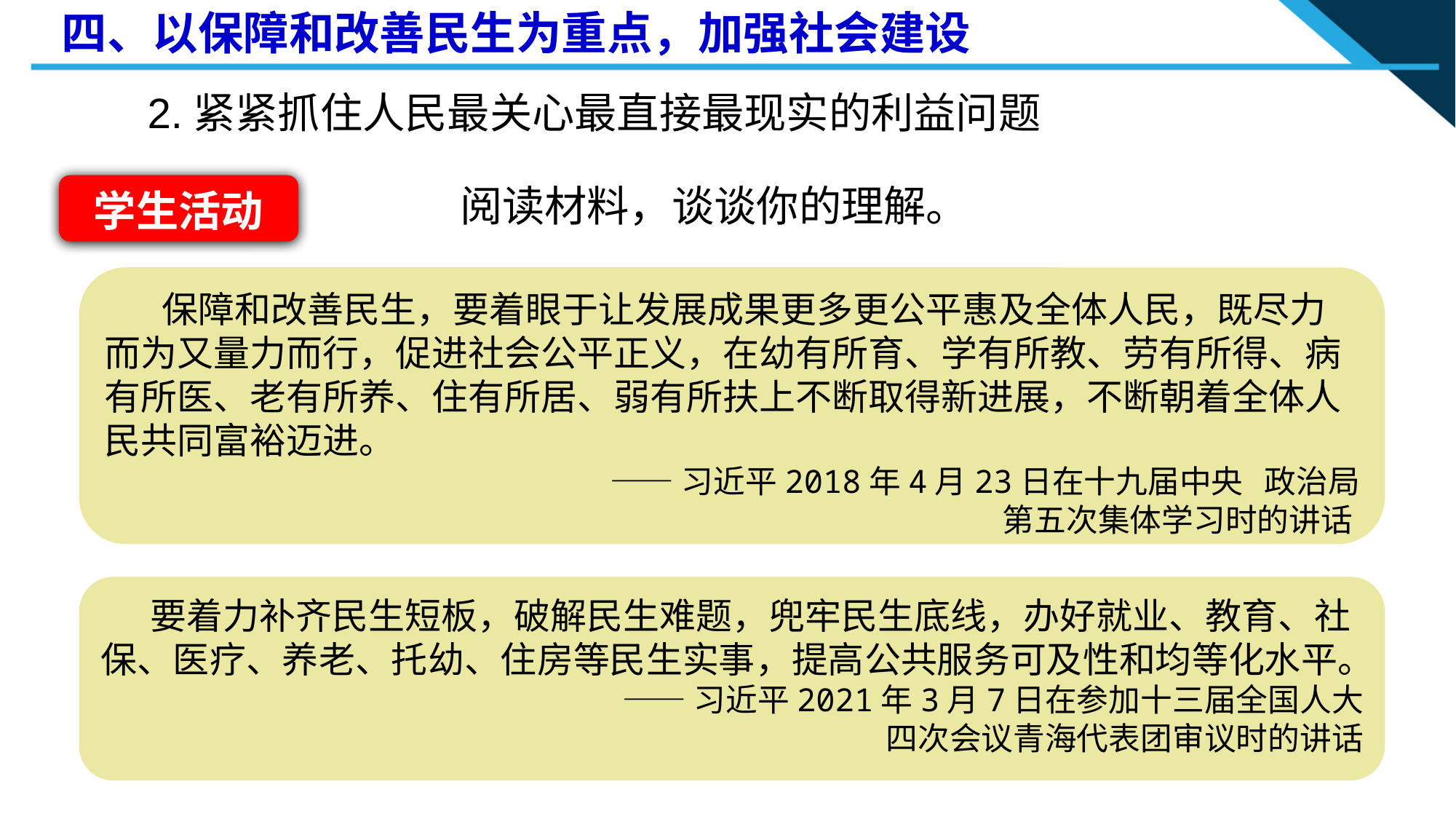

四、以保障和改善民生为重点，加强社会建设
2.紧紧抓住人民最关心最直接最现实的利益问题
阅读材料，谈谈你的理解。
学生活动

      保障和改善民生，要着眼于让发展成果更多更公平惠及全体人民，既尽力而为又量力而行，促进社会公平正义，在幼有所育、学有所教、劳有所得、病有所医、老有所养、住有所居、弱有所扶上不断取得新进展，不断朝着全体人民共同富裕迈进。
                                                                      ——习近平2018年4月23日在十九届中央   政治局第五次集体学习时的讲话

     要着力补齐民生短板，破解民生难题，兜牢民生底线，办好就业、教育、社保、医疗、养老、托幼、住房等民生实事，提高公共服务可及性和均等化水平。
                                                                         ——习近平2021年3月7日在参加十三届全国人大四次会议青海代表团审议时的讲话